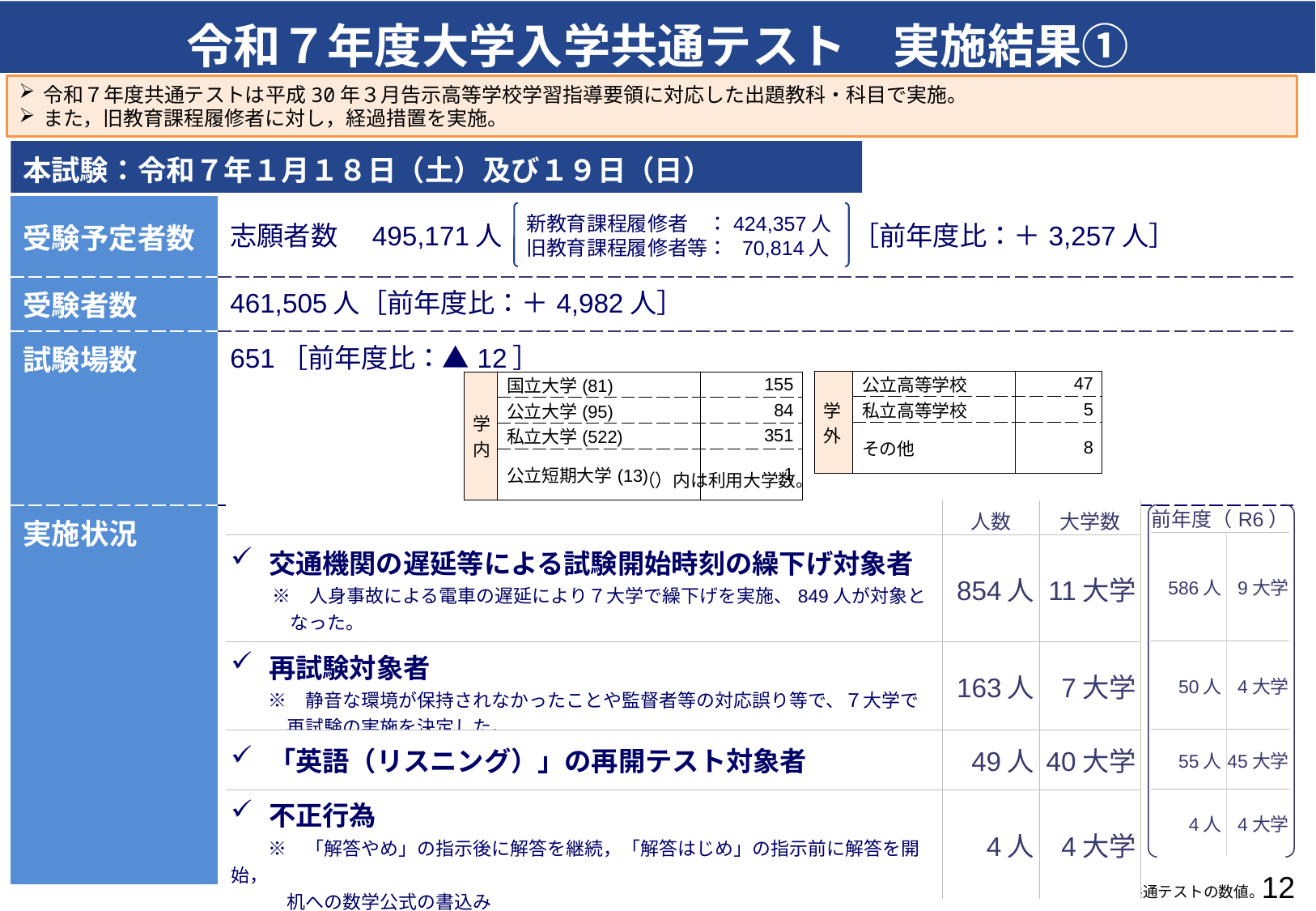

令和７年度大学入学共通テスト　実施結果①
令和７年度共通テストは平成30年３月告示高等学校学習指導要領に対応した出題教科・科目で実施。
また，旧教育課程履修者に対し，経過措置を実施。
本試験：令和７年１月１８日（土）及び１９日（日）
| 受験予定者数 | 志願者数　495,171人　　　　　　　　　　　　　［前年度比：＋3,257人］ |
| --- | --- |
| 受験者数 | 461,505人［前年度比：＋4,982人］ |
| 試験場数 | 651［前年度比：▲12］ |
| 実施状況 |  |

新教育課程履修者　：424,357人
旧教育課程履修者等：  70,814人
| 学外 | 公立高等学校 | 47 |
| --- | --- | --- |
|  | 私立高等学校 | 5 |
|  | その他 | 8 |
| 学内 | 国立大学(81) | 155 |
| --- | --- | --- |
|  | 公立大学(95) | 84 |
|  | 私立大学(522) | 351 |
|  | 公立短期大学(13) | 1 |
| 前年度（R6） |  |
| --- | --- |
| 586人 | 9大学 |
| 50人 | 4大学 |
| 55人 | 45大学 |
| 4人 | 4大学 |
（）内は利用大学数。
|  | 人数 | 大学数 |
| --- | --- | --- |
| 交通機関の遅延等による試験開始時刻の繰下げ対象者 　 　※　人身事故による電車の遅延により７大学で繰下げを実施、849人が対象となった。 | 854人 | 11大学 |
| 再試験対象者 　　※　静音な環境が保持されなかったことや監督者等の対応誤り等で、７大学で 　　　再試験の実施を決定した。 | 163人 | 7大学 |
| 「英語（リスニング）」の再開テスト対象者 | 49人 | 40大学 |
| 不正行為 　　※　「解答やめ」の指示後に解答を継続，「解答はじめ」の指示前に解答を開始， 　　　机への数学公式の書込み | 4人 | 4大学 |

12
注）前年度比及び前年度の実績は、令和６年度大学入学共通テストの数値。